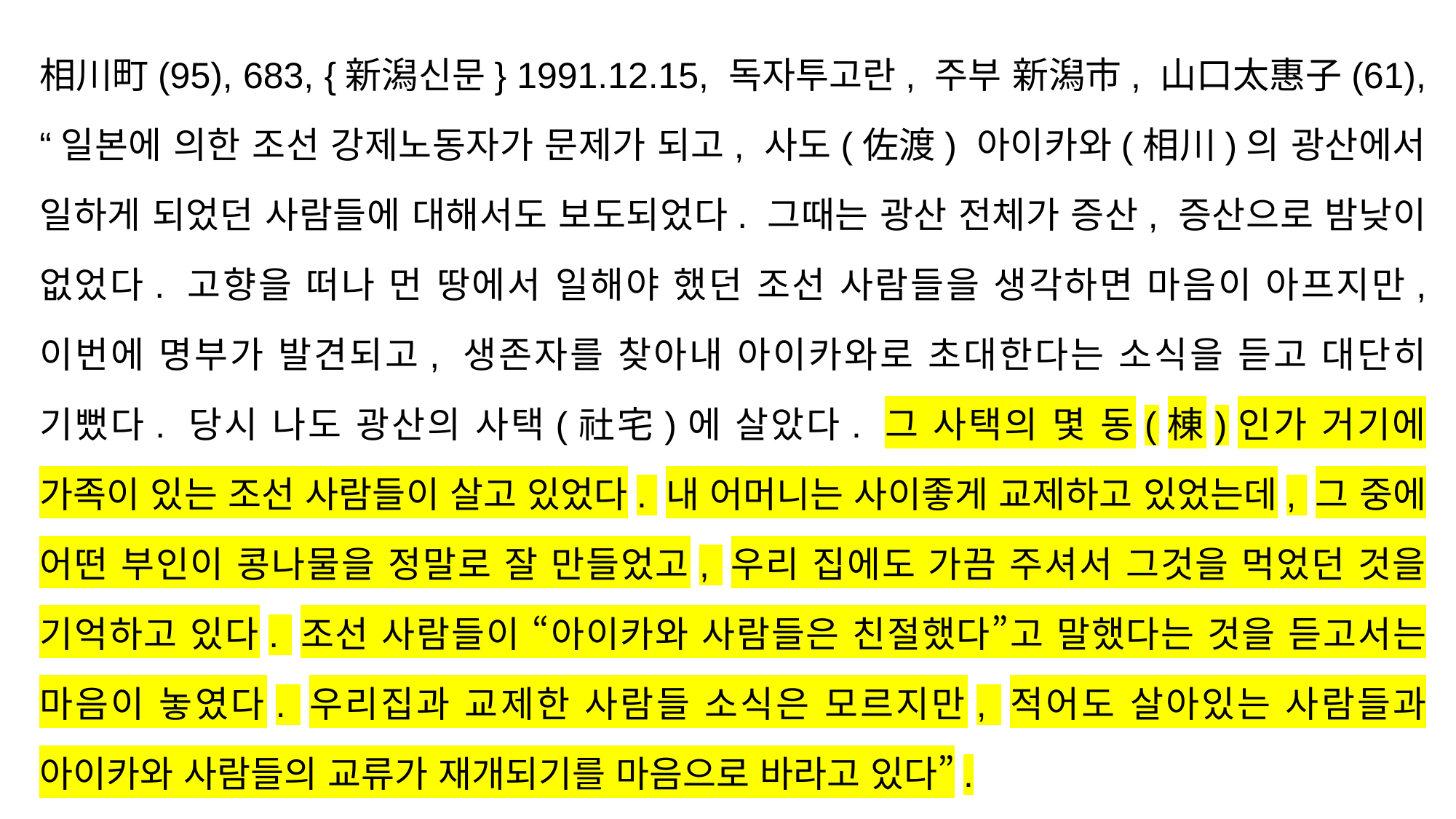

相川町(95), 683, {新潟신문} 1991.12.15, 독자투고란, 주부 新潟市, 山口太惠子(61), “일본에 의한 조선 강제노동자가 문제가 되고, 사도(佐渡) 아이카와(相川)의 광산에서 일하게 되었던 사람들에 대해서도 보도되었다. 그때는 광산 전체가 증산, 증산으로 밤낮이 없었다. 고향을 떠나 먼 땅에서 일해야 했던 조선 사람들을 생각하면 마음이 아프지만, 이번에 명부가 발견되고, 생존자를 찾아내 아이카와로 초대한다는 소식을 듣고 대단히 기뻤다. 당시 나도 광산의 사택(社宅)에 살았다. 그 사택의 몇 동(棟)인가 거기에 가족이 있는 조선 사람들이 살고 있었다. 내 어머니는 사이좋게 교제하고 있었는데, 그 중에 어떤 부인이 콩나물을 정말로 잘 만들었고, 우리 집에도 가끔 주셔서 그것을 먹었던 것을 기억하고 있다. 조선 사람들이 “아이카와 사람들은 친절했다”고 말했다는 것을 듣고서는 마음이 놓였다. 우리집과 교제한 사람들 소식은 모르지만, 적어도 살아있는 사람들과 아이카와 사람들의 교류가 재개되기를 마음으로 바라고 있다”.